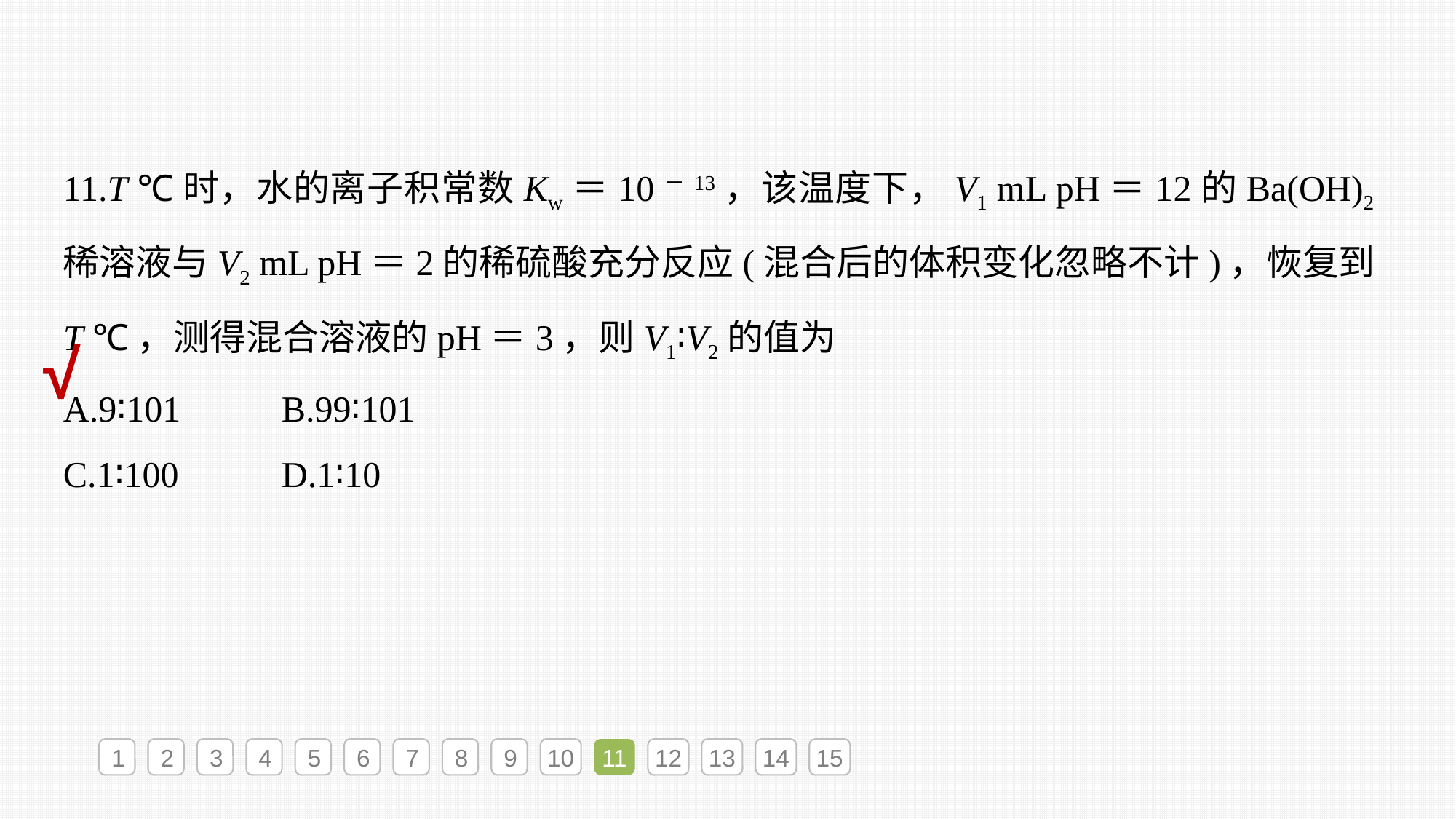

11.T ℃时，水的离子积常数Kw＝10－13，该温度下，V1 mL pH＝12的Ba(OH)2稀溶液与V2 mL pH＝2的稀硫酸充分反应(混合后的体积变化忽略不计)，恢复到T ℃，测得混合溶液的pH＝3，则V1∶V2的值为
A.9∶101 	B.99∶101
C.1∶100  	D.1∶10
√
1
2
3
4
5
6
7
8
9
10
11
12
13
14
15